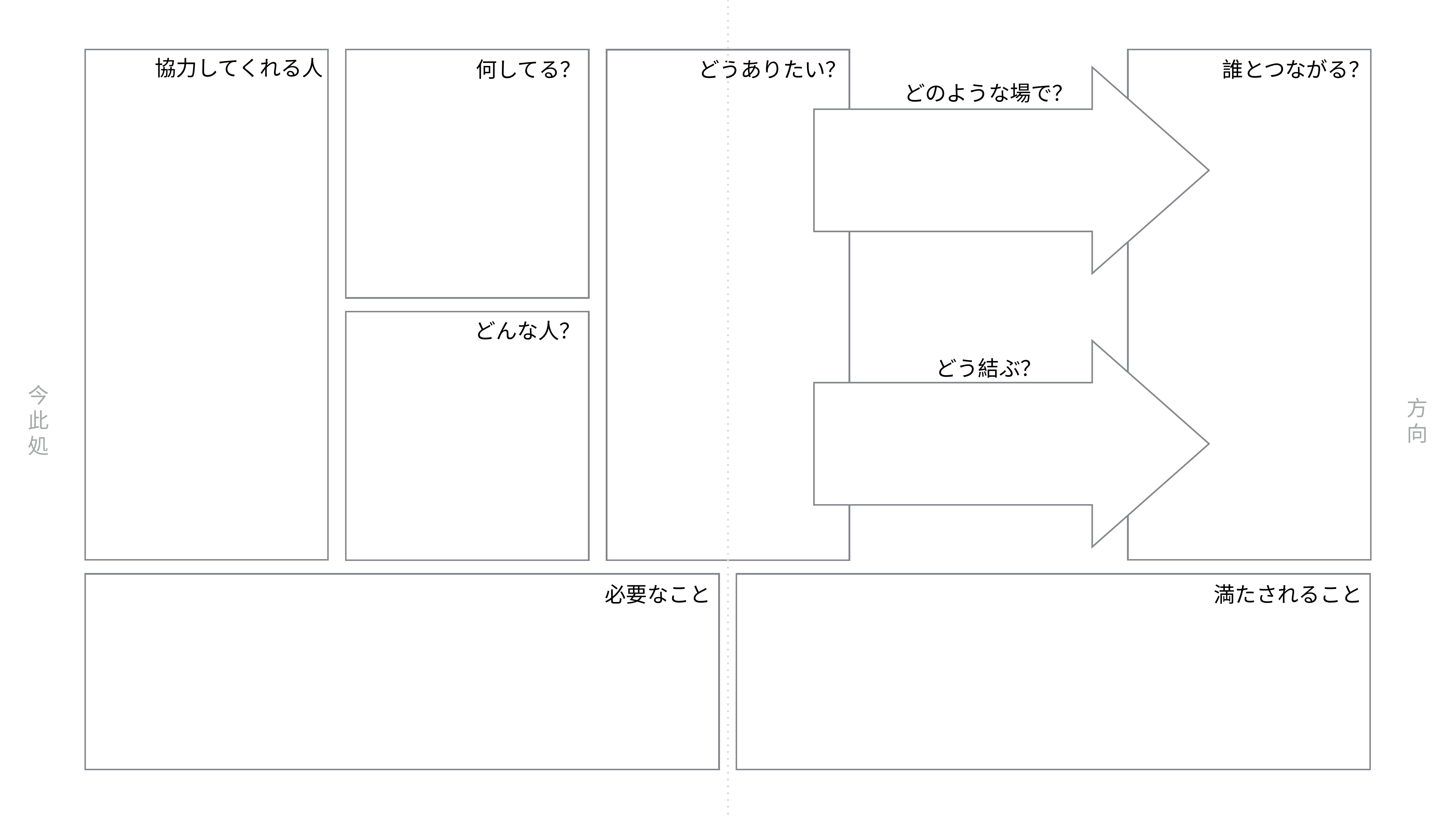

協力してくれる人
何してる？
どうありたい？
誰とつながる？

どのような場で？

どんな人？

どう結ぶ？
今
此
処
方
向

必要なこと
満たされること